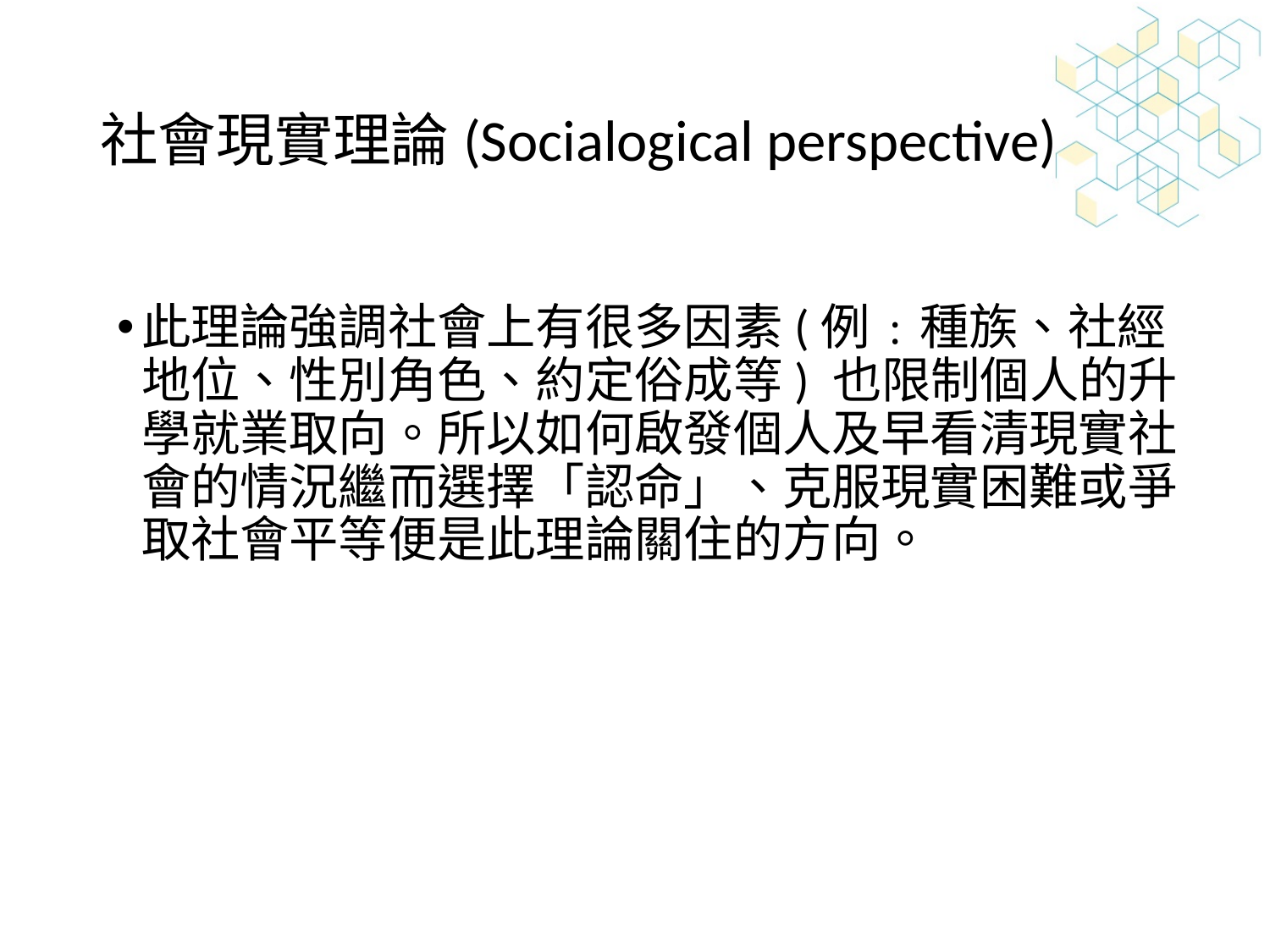

# 社會現實理論(Socialogical perspective)
此理論強調社會上有很多因素(例﹕種族、社經地位、性別角色、約定俗成等) 也限制個人的升學就業取向。所以如何啟發個人及早看清現實社會的情況繼而選擇「認命」、克服現實困難或爭取社會平等便是此理論關住的方向。